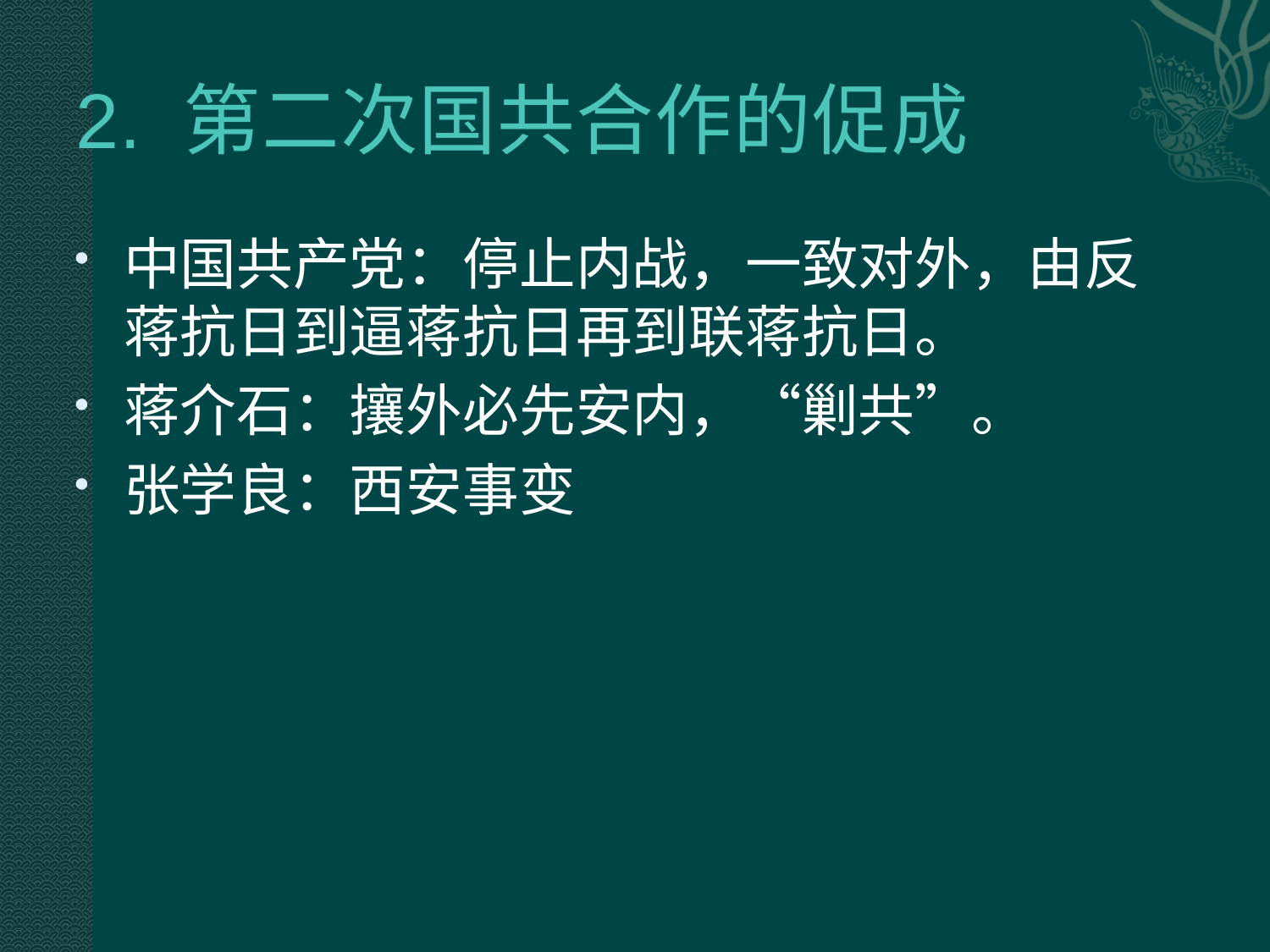

# 2. 第二次国共合作的促成
中国共产党：停止内战，一致对外，由反蒋抗日到逼蒋抗日再到联蒋抗日。
蒋介石：攘外必先安内，“剿共”。
张学良：西安事变